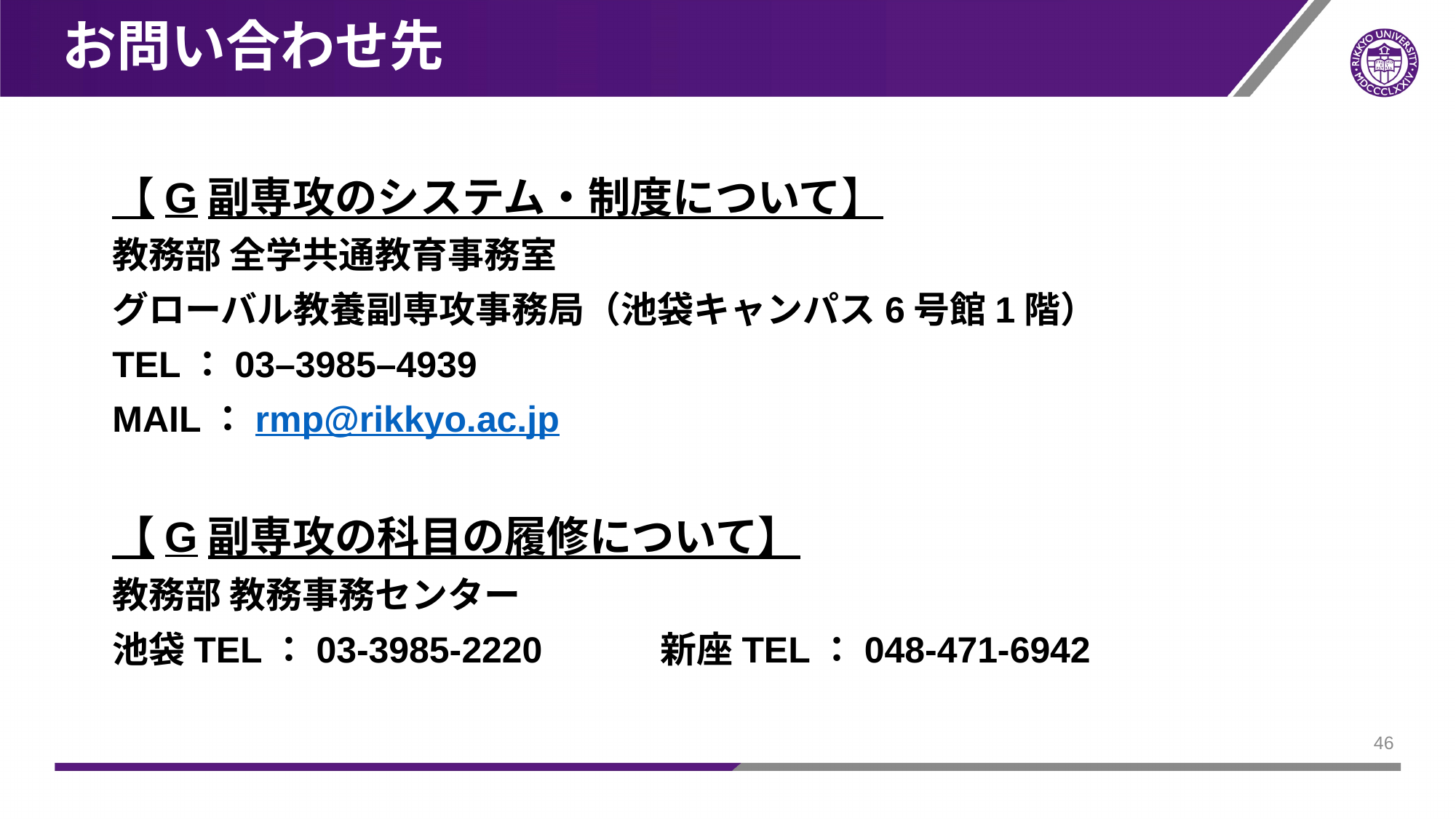

# お問い合わせ先
【G副専攻のシステム・制度について】
教務部 全学共通教育事務室
グローバル教養副専攻事務局（池袋キャンパス6号館1階）
TEL：03–3985–4939
MAIL：rmp@rikkyo.ac.jp

【G副専攻の科目の履修について】
教務部 教務事務センター
池袋TEL：03-3985-2220　　　新座TEL：048-471-6942
46